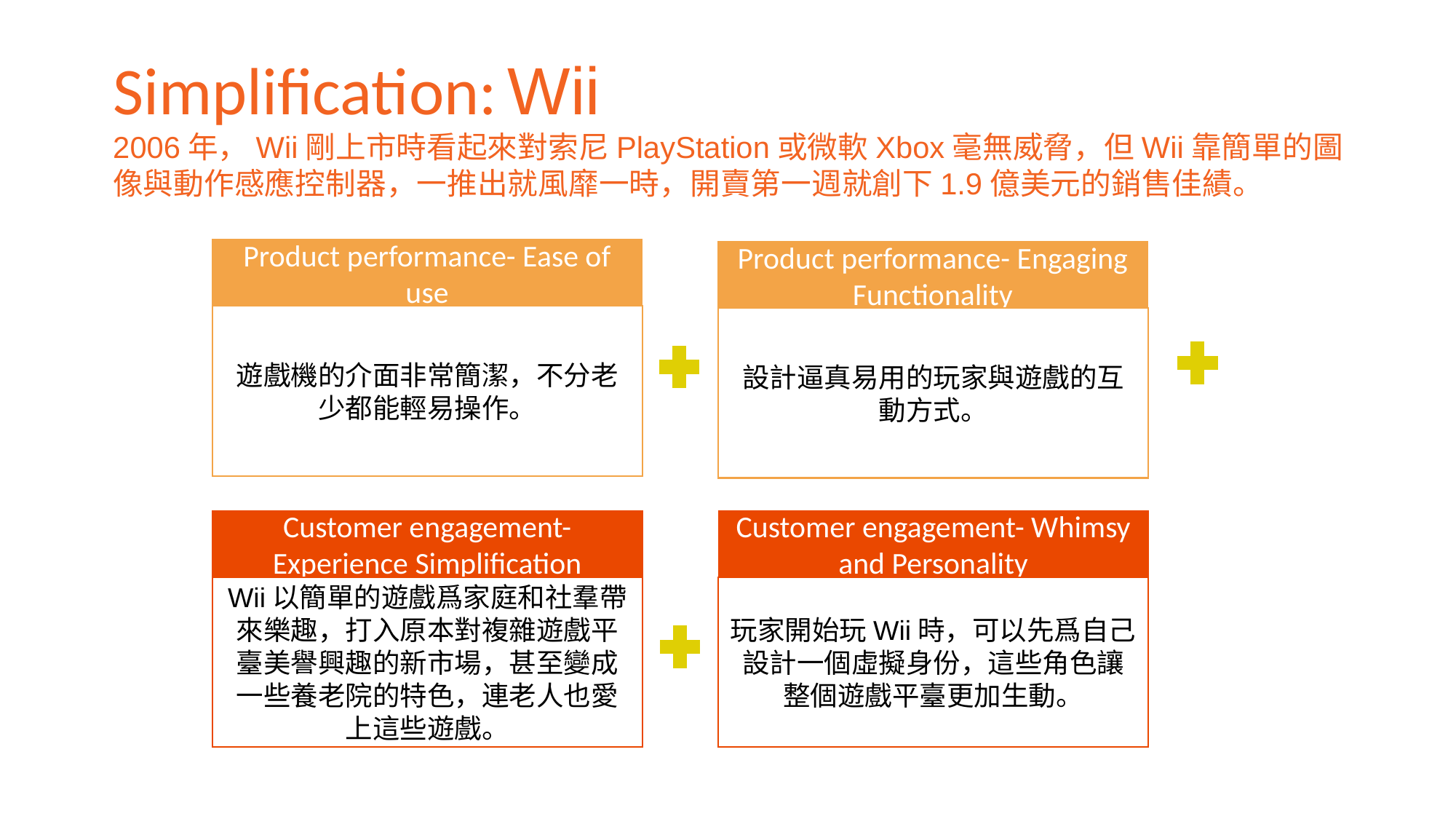

Simplification: Wii
2006年，Wii剛上市時看起來對索尼PlayStation或微軟Xbox毫無威脅，但Wii靠簡單的圖像與動作感應控制器，一推出就風靡一時，開賣第一週就創下1.9億美元的銷售佳績。
Product performance- Ease of use
遊戲機的介面非常簡潔，不分老少都能輕易操作。
Product performance- Engaging Functionality
設計逼真易用的玩家與遊戲的互動方式。

Customer engagement- Experience Simplification
Wii以簡單的遊戲爲家庭和社羣帶來樂趣，打入原本對複雜遊戲平臺美譽興趣的新市場，甚至變成一些養老院的特色，連老人也愛上這些遊戲。
Customer engagement- Whimsy and Personality
玩家開始玩Wii時，可以先爲自己設計一個虛擬身份，這些角色讓整個遊戲平臺更加生動。